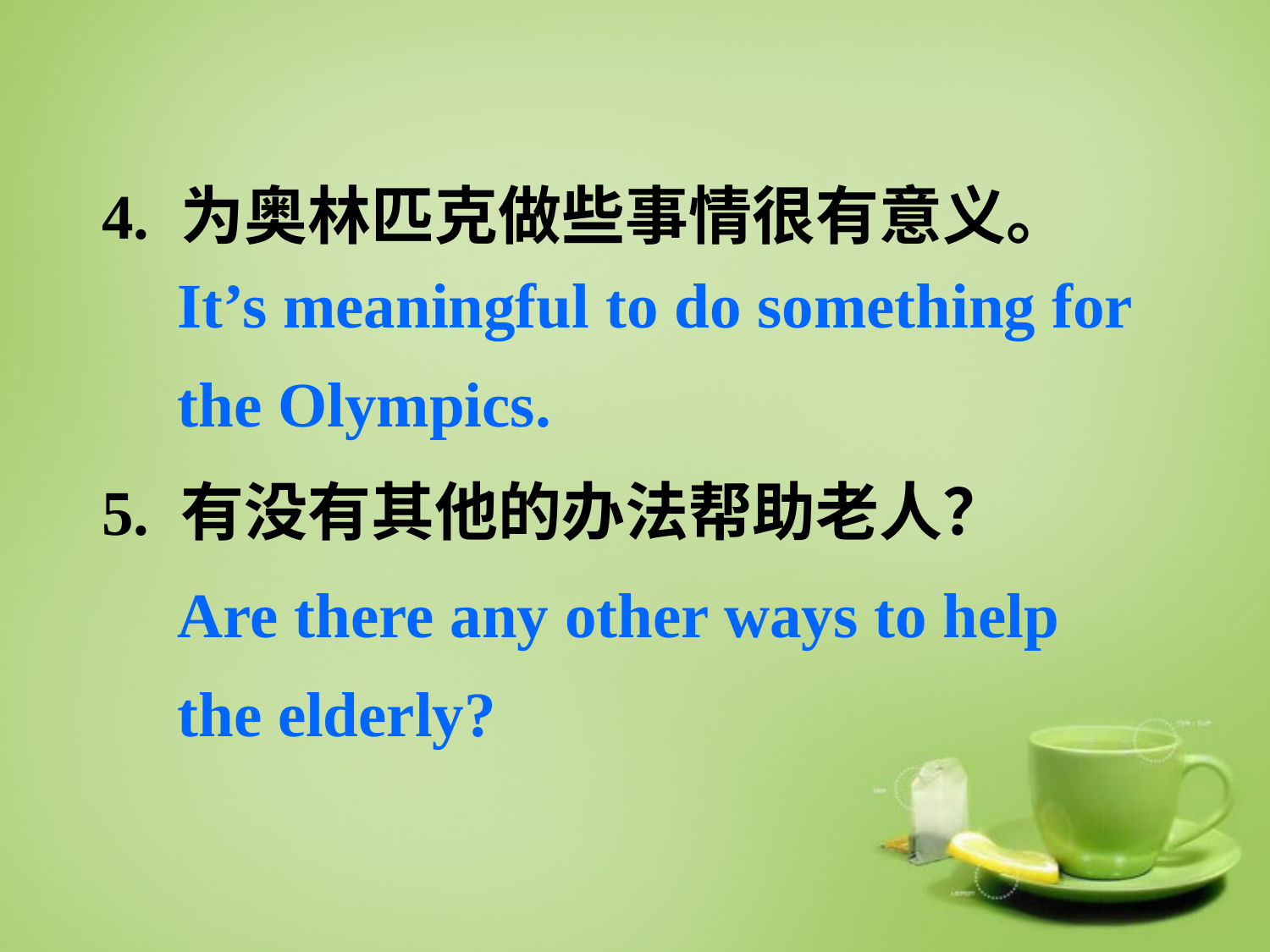

4. 为奥林匹克做些事情很有意义。

5. 有没有其他的办法帮助老人？
It’s meaningful to do something for the Olympics.
Are there any other ways to help the elderly?